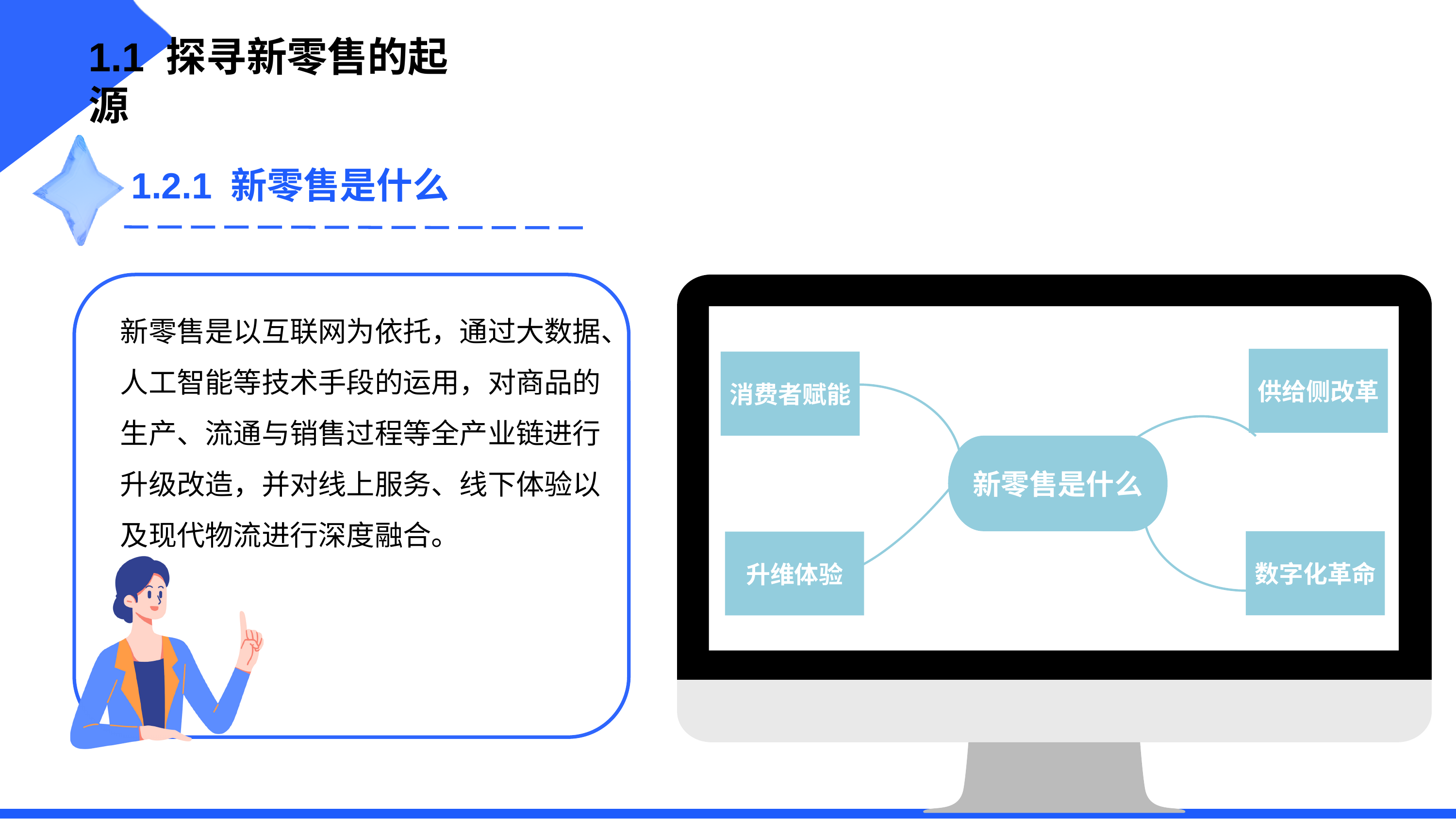

1.1 探寻新零售的起源

1.2.1 新零售是什么

供给侧改革
消费者赋能

新零售是什么
数字化革命
升维体验
新零售是以互联网为依托，通过大数据、人工智能等技术手段的运用，对商品的生产、流通与销售过程等全产业链进行升级改造，并对线上服务、线下体验以及现代物流进行深度融合。